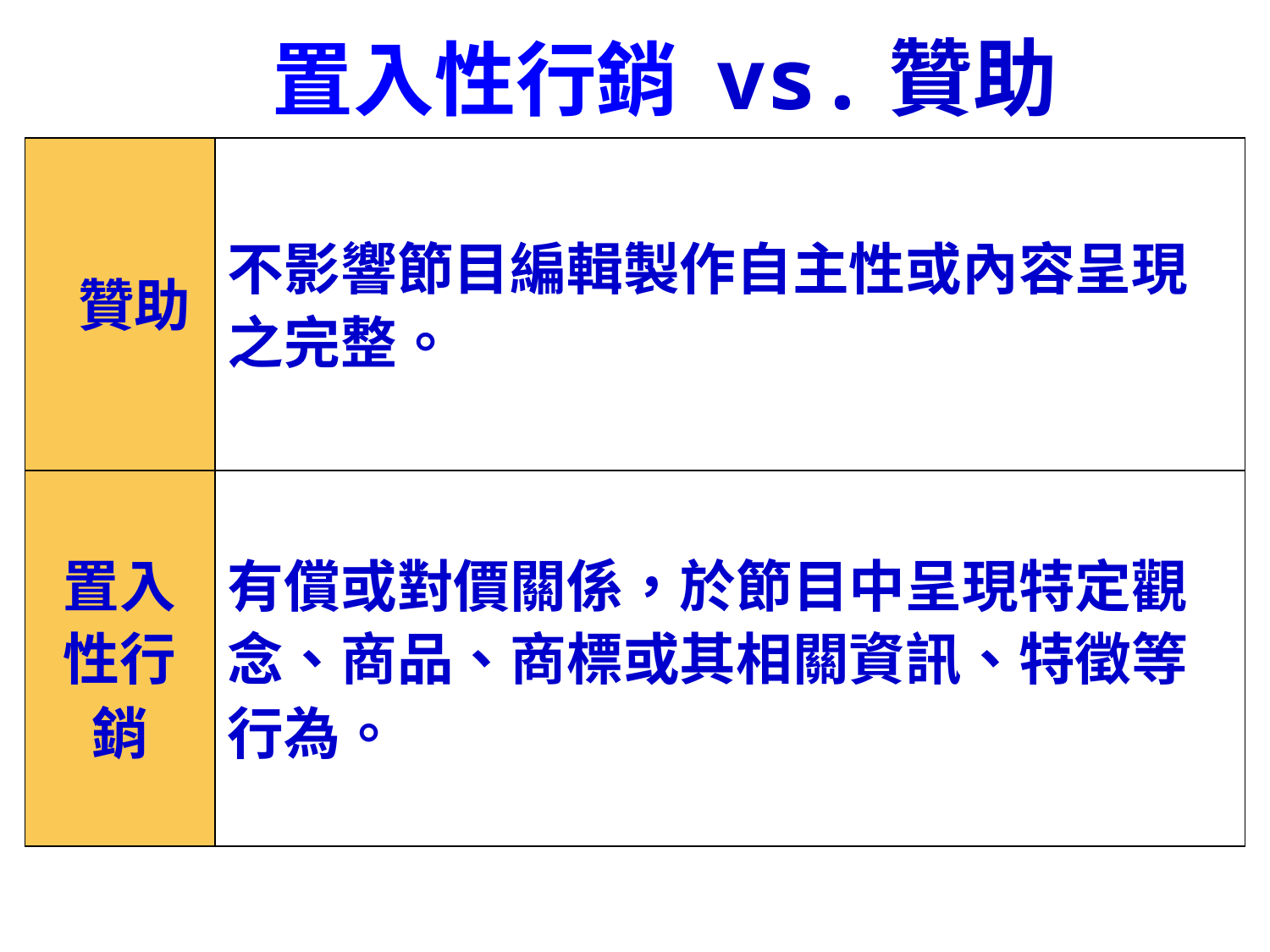

# 置入性行銷 vs.贊助
| 贊助 | 不影響節目編輯製作自主性或內容呈現之完整。 |
| --- | --- |
| 置入性行銷 | 有償或對價關係，於節目中呈現特定觀念、商品、商標或其相關資訊、特徵等行為。 |